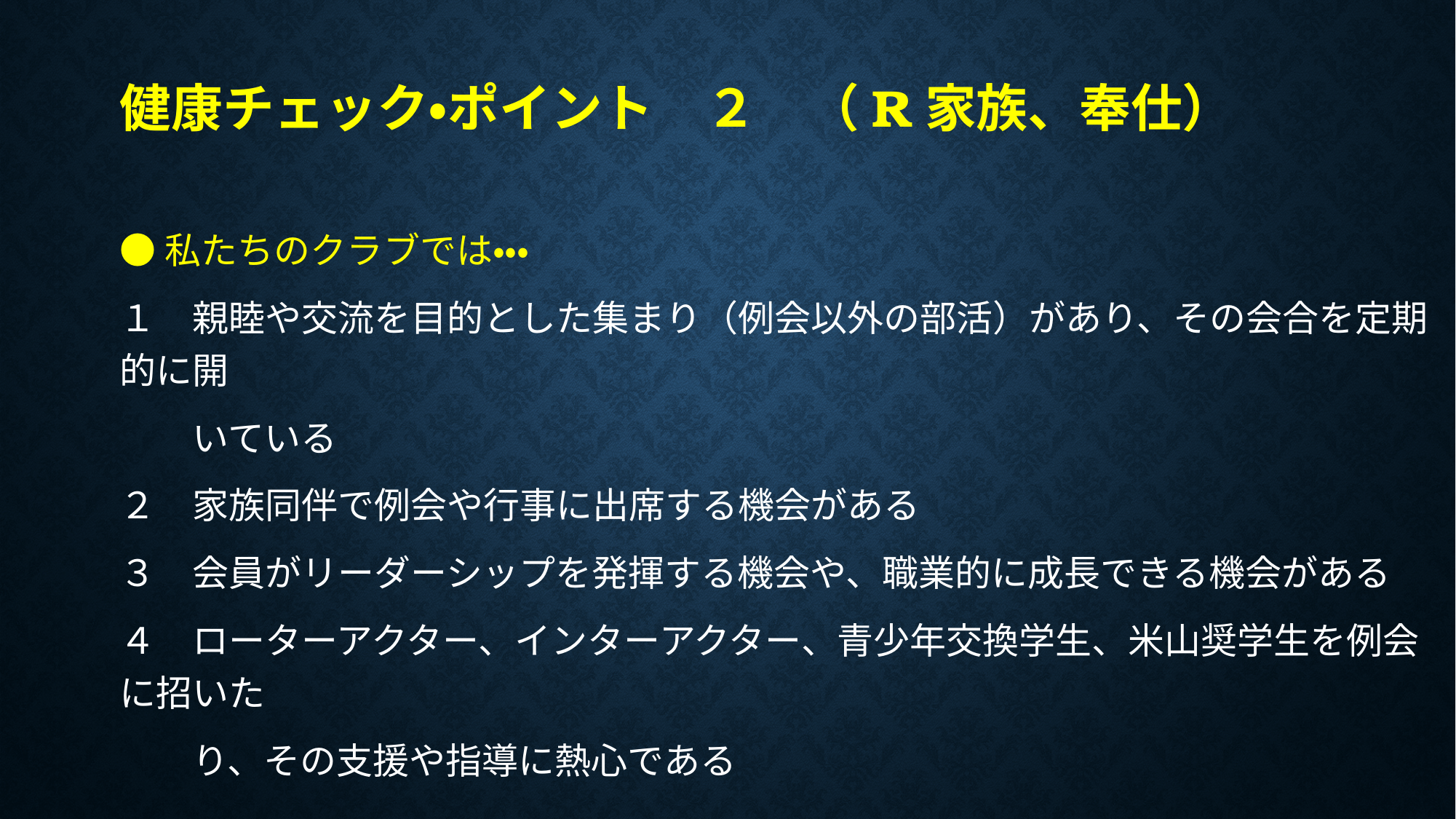

# 健康チェック・ポイント　２　（R家族、奉仕）
●私たちのクラブでは・・・
１　親睦や交流を目的とした集まり（例会以外の部活）があり、その会合を定期的に開
　　いている
２　家族同伴で例会や行事に出席する機会がある
３　会員がリーダーシップを発揮する機会や、職業的に成長できる機会がある
４　ローターアクター、インターアクター、青少年交換学生、米山奨学生を例会に招いた
　　り、その支援や指導に熱心である